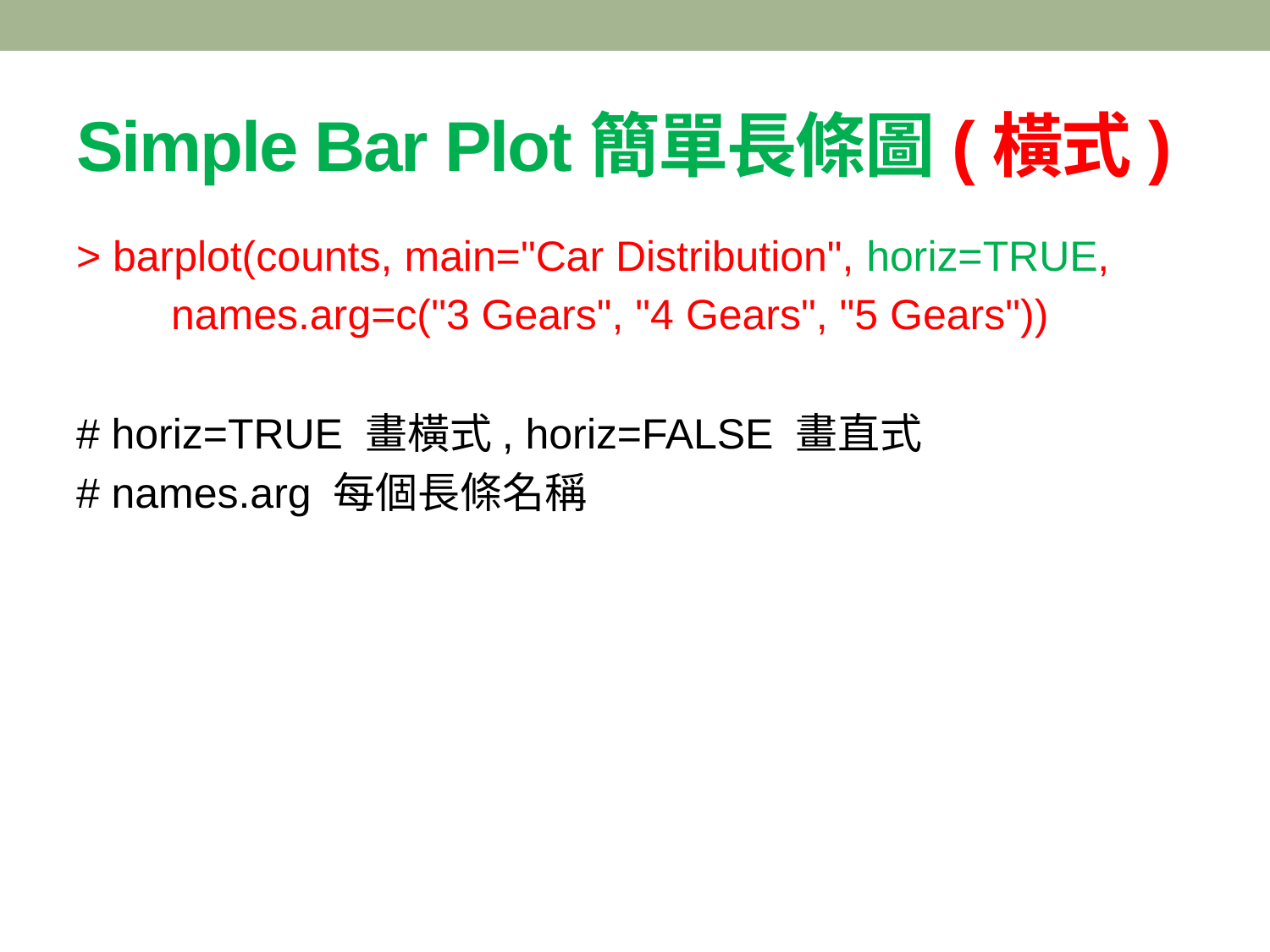

# Simple Bar Plot簡單長條圖(橫式)
> barplot(counts, main="Car Distribution", horiz=TRUE,
        names.arg=c("3 Gears", "4 Gears", "5 Gears"))

# horiz=TRUE 畫橫式, horiz=FALSE 畫直式
# names.arg 每個長條名稱